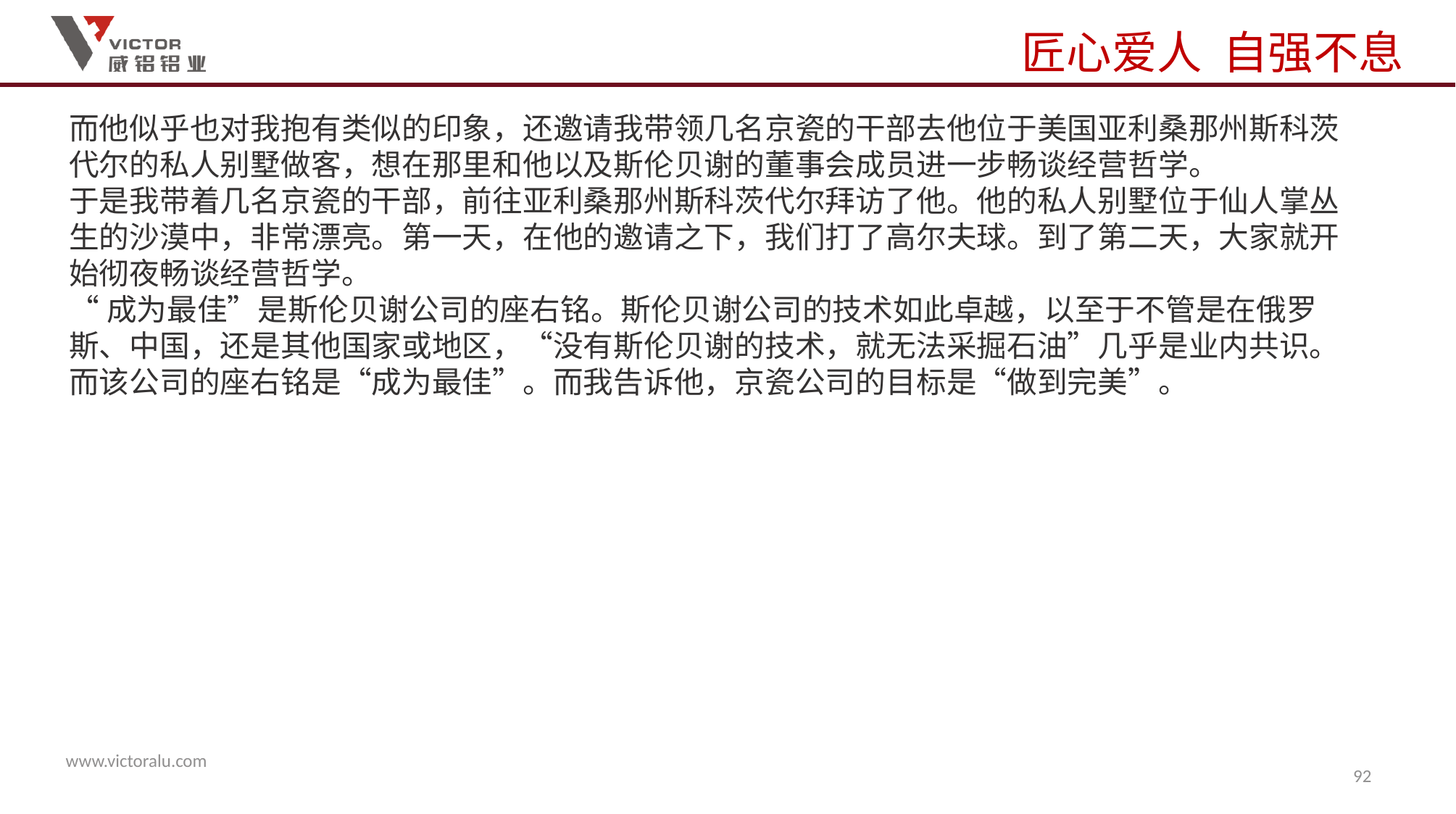

而他似乎也对我抱有类似的印象，还邀请我带领几名京瓷的干部去他位于美国亚利桑那州斯科茨代尔的私人别墅做客，想在那里和他以及斯伦贝谢的董事会成员进一步畅谈经营哲学。
于是我带着几名京瓷的干部，前往亚利桑那州斯科茨代尔拜访了他。他的私人别墅位于仙人掌丛生的沙漠中，非常漂亮。第一天，在他的邀请之下，我们打了高尔夫球。到了第二天，大家就开始彻夜畅谈经营哲学。
“成为最佳”是斯伦贝谢公司的座右铭。斯伦贝谢公司的技术如此卓越，以至于不管是在俄罗斯、中国，还是其他国家或地区，“没有斯伦贝谢的技术，就无法采掘石油”几乎是业内共识。而该公司的座右铭是“成为最佳”。而我告诉他，京瓷公司的目标是“做到完美”。
92